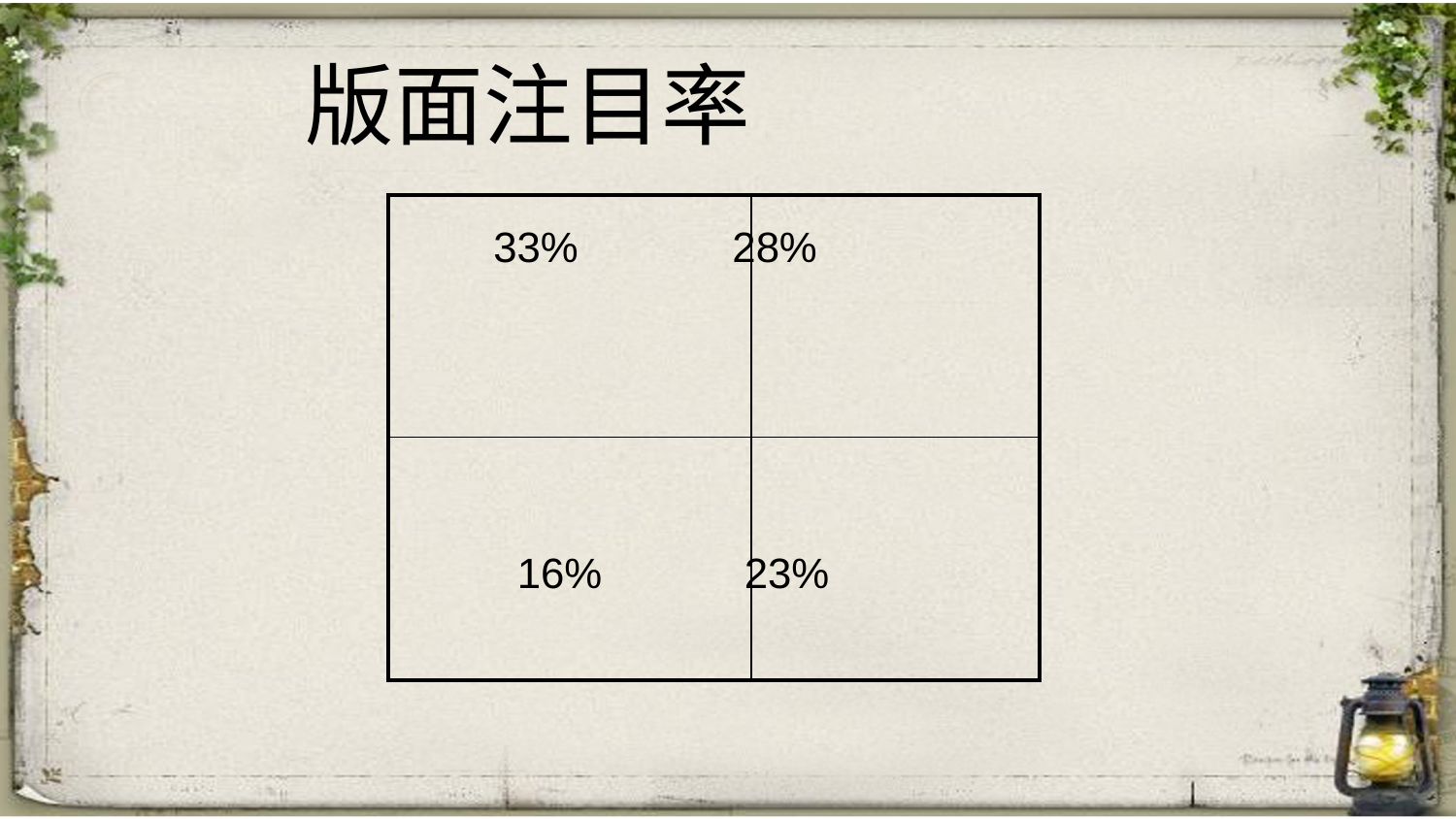

# 版面注目率
|  |  |
| --- | --- |
|  |  |
        33%             28%

          16%            23%